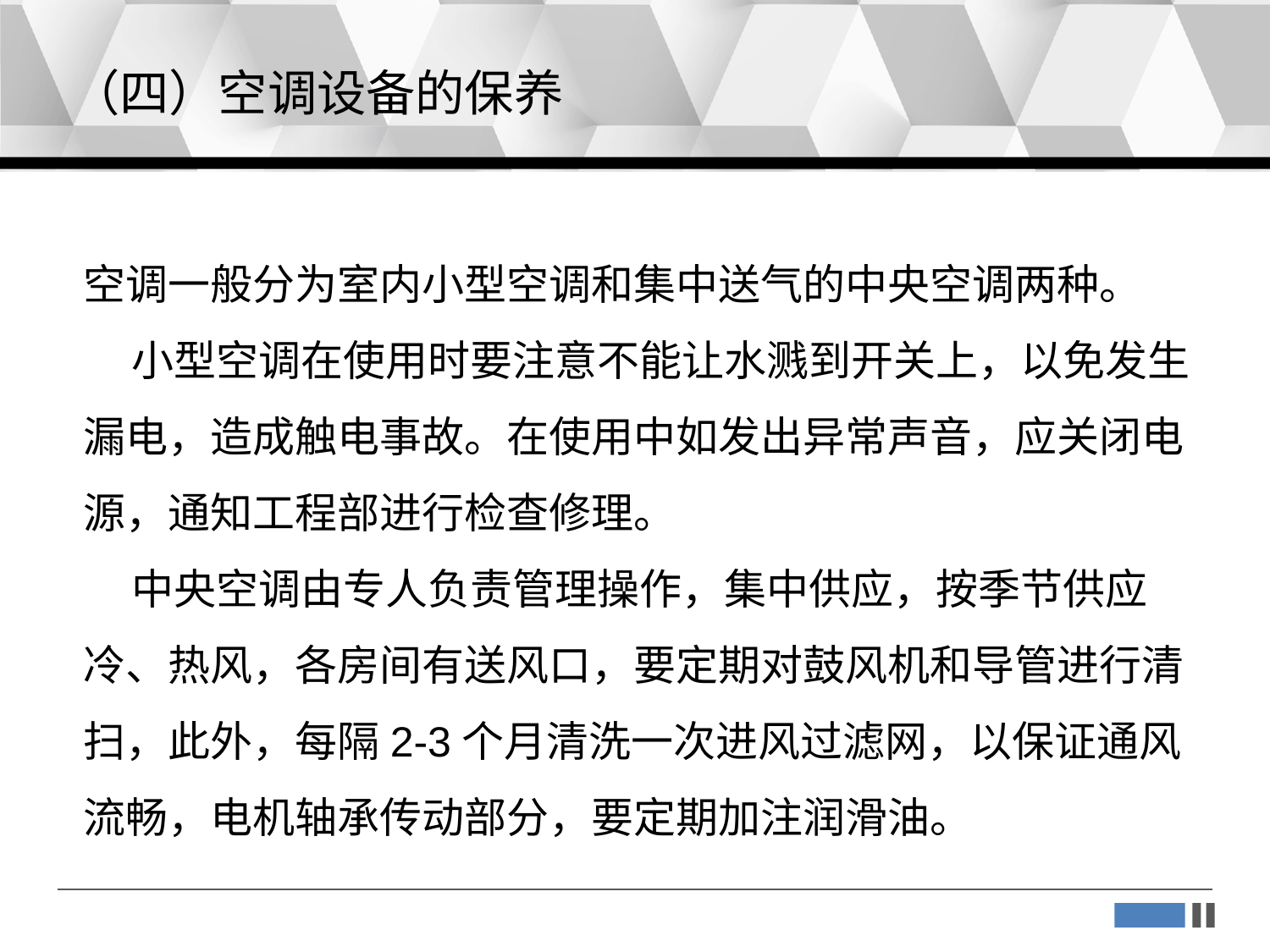

（四）空调设备的保养
空调一般分为室内小型空调和集中送气的中央空调两种。
    小型空调在使用时要注意不能让水溅到开关上，以免发生漏电，造成触电事故。在使用中如发出异常声音，应关闭电源，通知工程部进行检查修理。
    中央空调由专人负责管理操作，集中供应，按季节供应冷、热风，各房间有送风口，要定期对鼓风机和导管进行清扫，此外，每隔2-3个月清洗一次进风过滤网，以保证通风流畅，电机轴承传动部分，要定期加注润滑油。